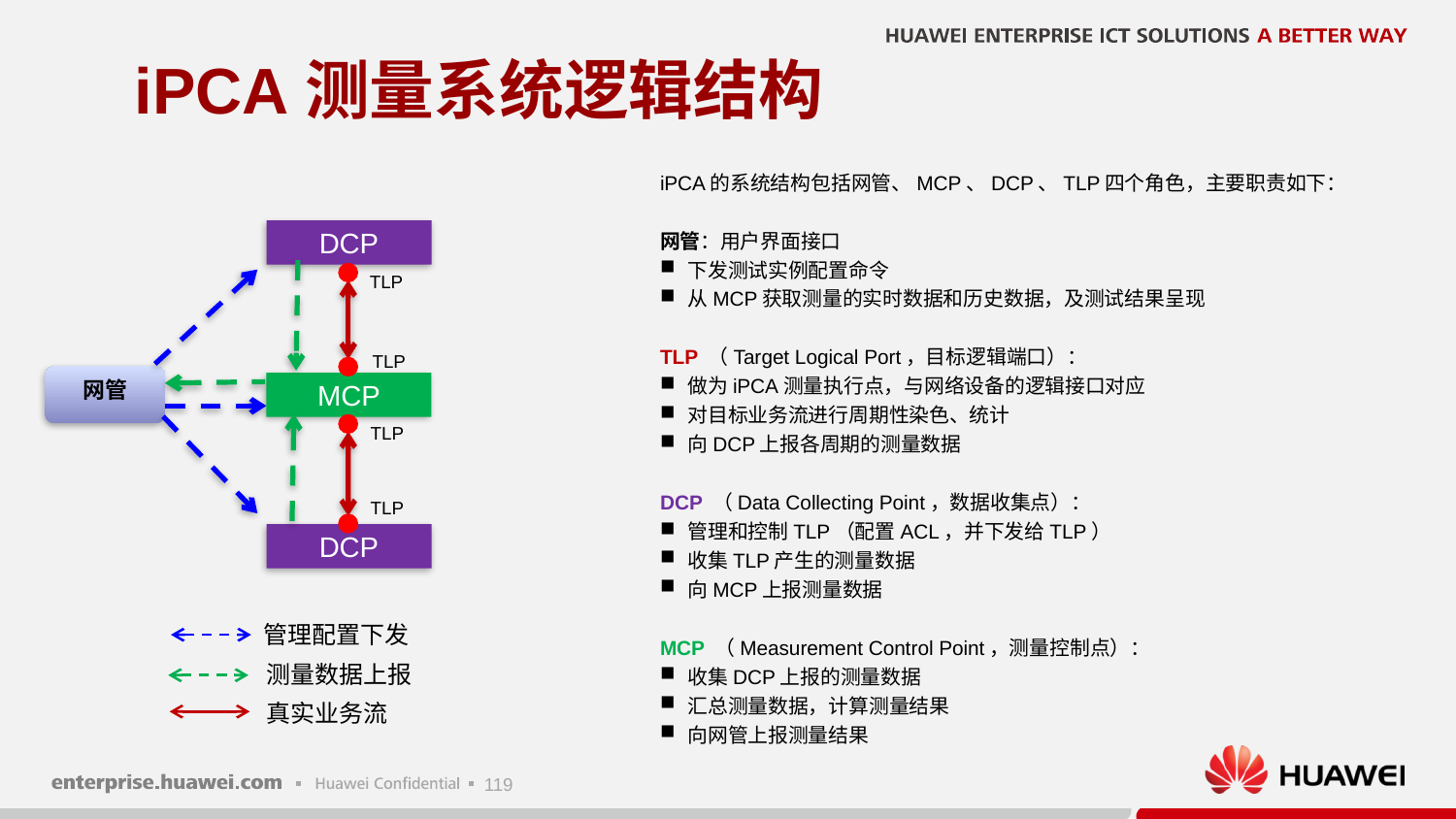

# iPCA测量系统逻辑结构
iPCA的系统结构包括网管、MCP、DCP、TLP四个角色，主要职责如下：

网管：用户界面接口
下发测试实例配置命令
从MCP获取测量的实时数据和历史数据，及测试结果呈现

TLP （Target Logical Port，目标逻辑端口）：
做为iPCA测量执行点，与网络设备的逻辑接口对应
对目标业务流进行周期性染色、统计
向DCP上报各周期的测量数据

DCP （Data Collecting Point，数据收集点）：
管理和控制TLP（配置ACL，并下发给TLP）
收集TLP产生的测量数据
向MCP上报测量数据

MCP （Measurement Control Point，测量控制点）：
收集DCP上报的测量数据
汇总测量数据，计算测量结果
向网管上报测量结果
DCP
TLP

TLP

网管
MCP
TLP

TLP

DCP
管理配置下发
测量数据上报
真实业务流